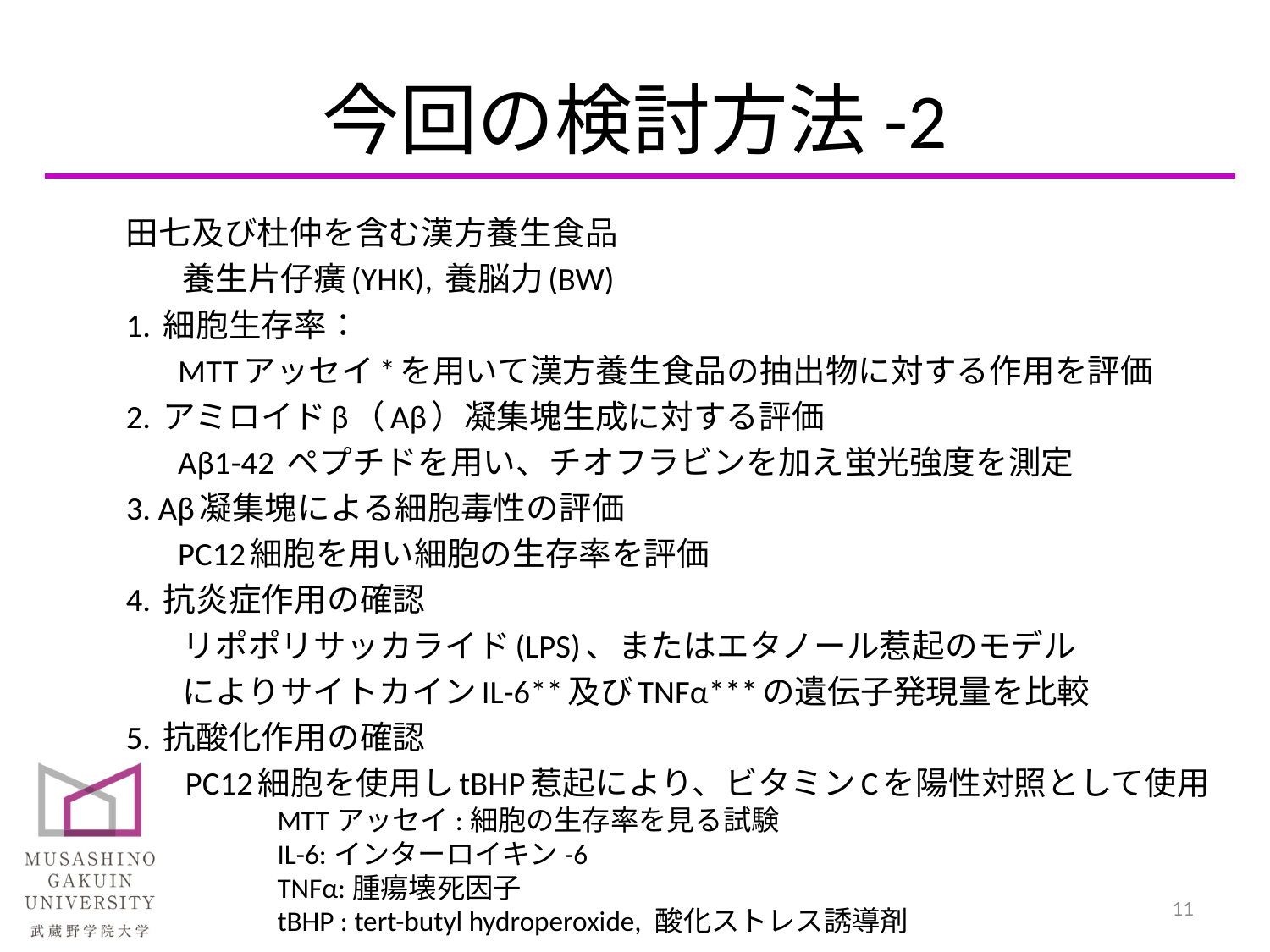

# 今回の検討方法-2
田七及び杜仲を含む漢方養生食品
       養生片仔癀(YHK), 養脳力(BW)
1. 細胞生存率：
       MTTアッセイ*を用いて漢方養生食品の抽出物に対する作用を評価
2. アミロイドβ（Aβ）凝集塊生成に対する評価
       Aβ1-42 ペプチドを用い、チオフラビンを加え蛍光強度を測定
3. Aβ凝集塊による細胞毒性の評価
       PC12細胞を用い細胞の生存率を評価
4. 抗炎症作用の確認
       リポポリサッカライド(LPS)、またはエタノール惹起のモデル
       によりサイトカインIL-6**及びTNFα***の遺伝子発現量を比較
5. 抗酸化作用の確認
        PC12細胞を使用しtBHP惹起により、ビタミンCを陽性対照として使用

MTTアッセイ:細胞の生存率を見る試験
IL-6:インターロイキン-6
TNFα:腫瘍壊死因子
tBHP : tert-butyl hydroperoxide, 酸化ストレス誘導剤
11